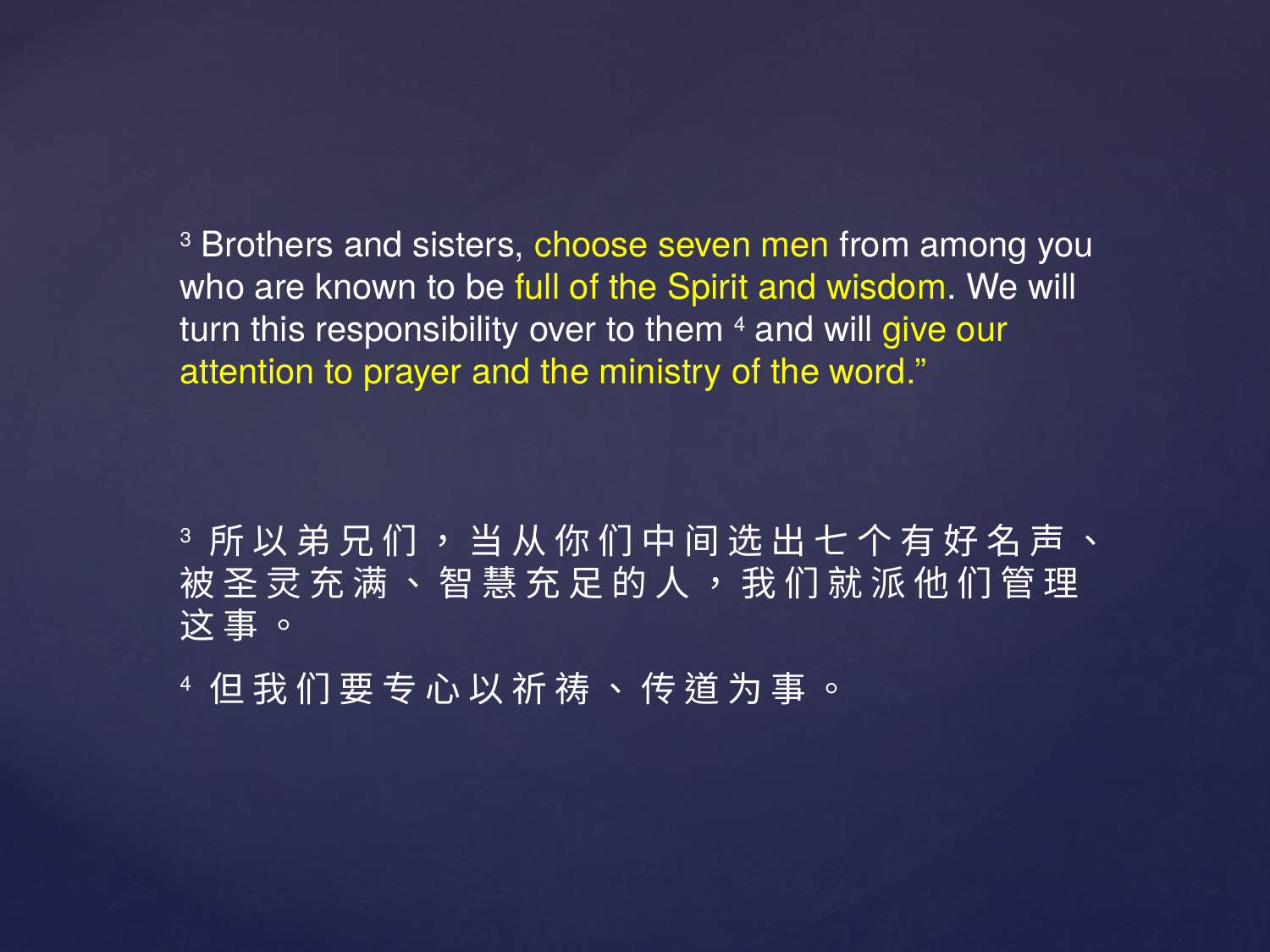

3 Brothers and sisters, choose seven men from among you who are known to be full of the Spirit and wisdom. We will turn this responsibility over to them 4 and will give our attention to prayer and the ministry of the word.”

3 所 以 弟 兄 们 ， 当 从 你 们 中 间 选 出 七 个 有 好 名 声 、 被 圣 灵 充 满 、 智 慧 充 足 的 人 ， 我 们 就 派 他 们 管 理 这 事 。
4 但 我 们 要 专 心 以 祈 祷 、 传 道 为 事 。